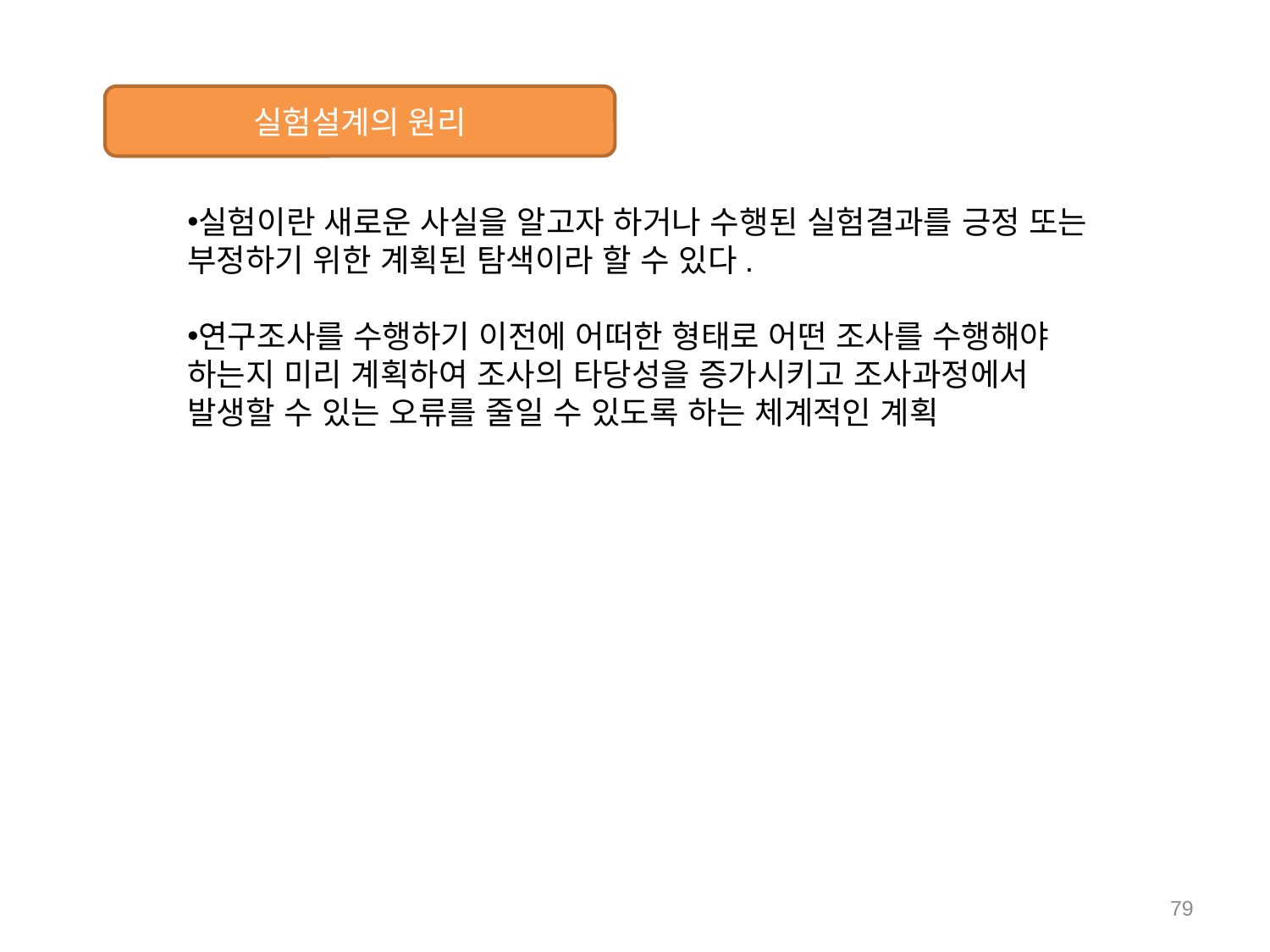

실험설계의 원리
실험이란 새로운 사실을 알고자 하거나 수행된 실험결과를 긍정 또는 부정하기 위한 계획된 탐색이라 할 수 있다.

연구조사를 수행하기 이전에 어떠한 형태로 어떤 조사를 수행해야 하는지 미리 계획하여 조사의 타당성을 증가시키고 조사과정에서 발생할 수 있는 오류를 줄일 수 있도록 하는 체계적인 계획

79